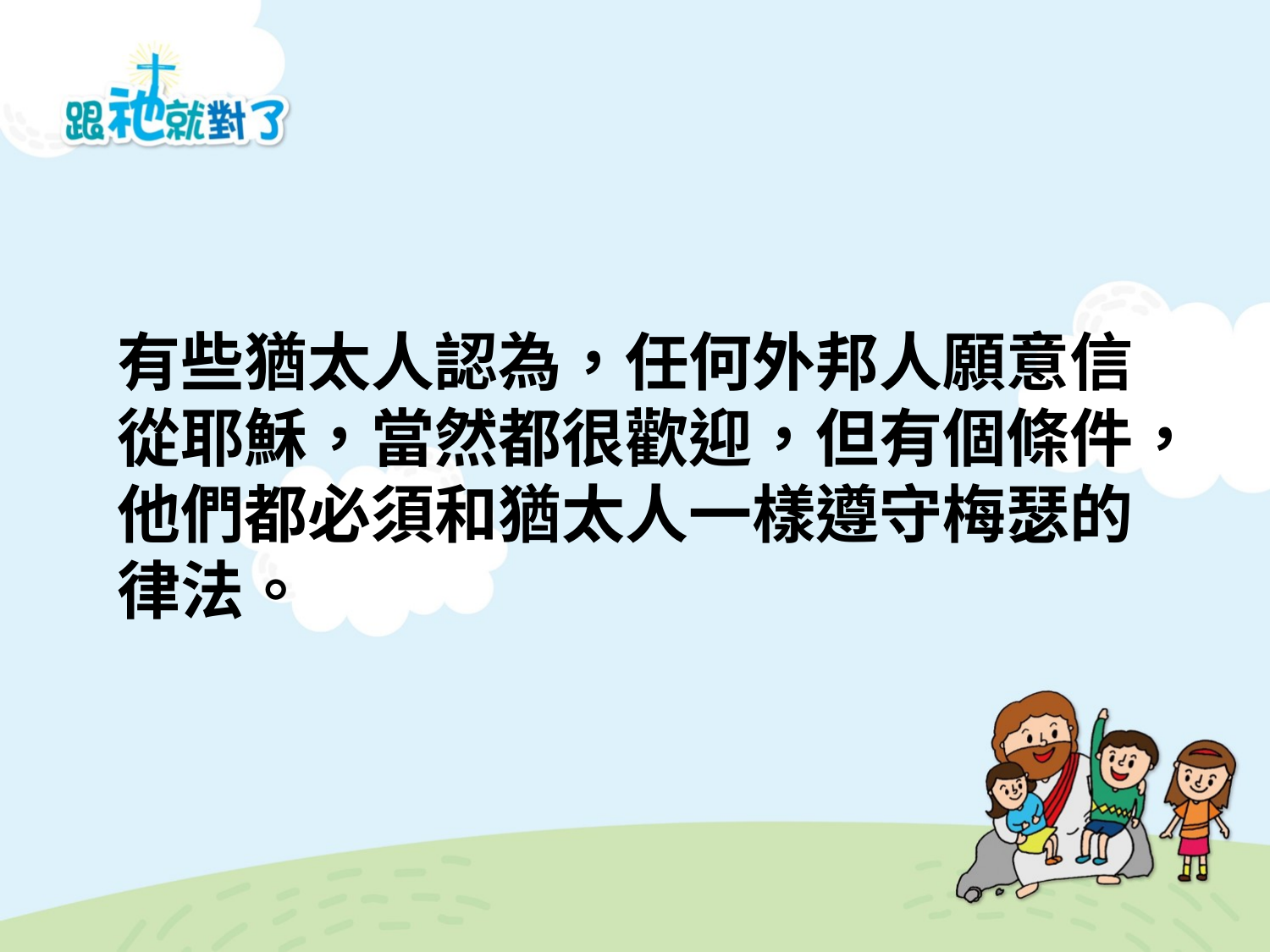

有些猶太人認為，任何外邦人願意信從耶穌，當然都很歡迎，但有個條件，他們都必須和猶太人一樣遵守梅瑟的律法。